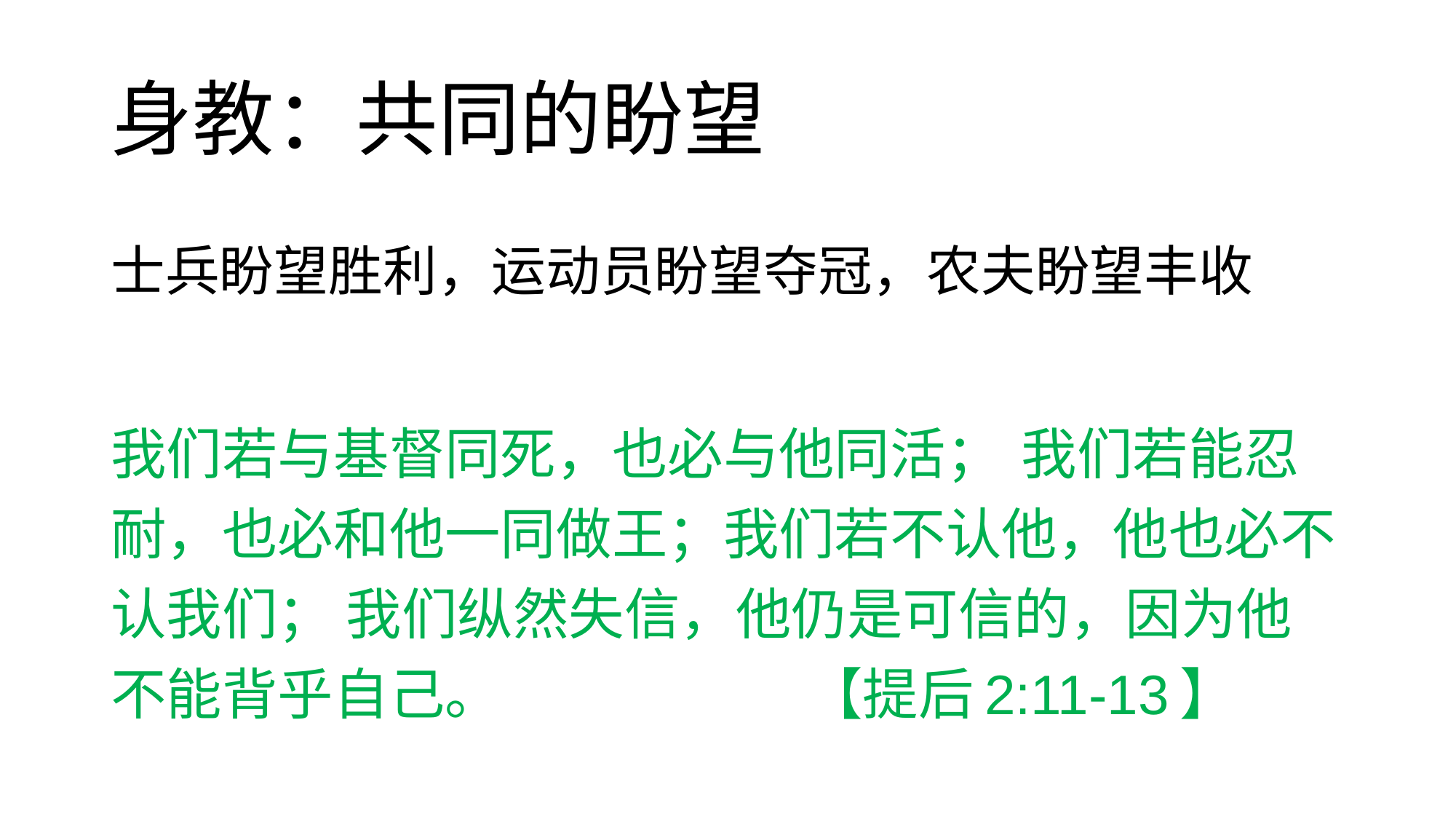

# 身教：共同的盼望
士兵盼望胜利，运动员盼望夺冠，农夫盼望丰收

我们若与基督同死，也必与他同活；  我们若能忍耐，也必和他一同做王；我们若不认他，他也必不认我们； 我们纵然失信，他仍是可信的，因为他不能背乎自己。                			        【提后2:11-13】